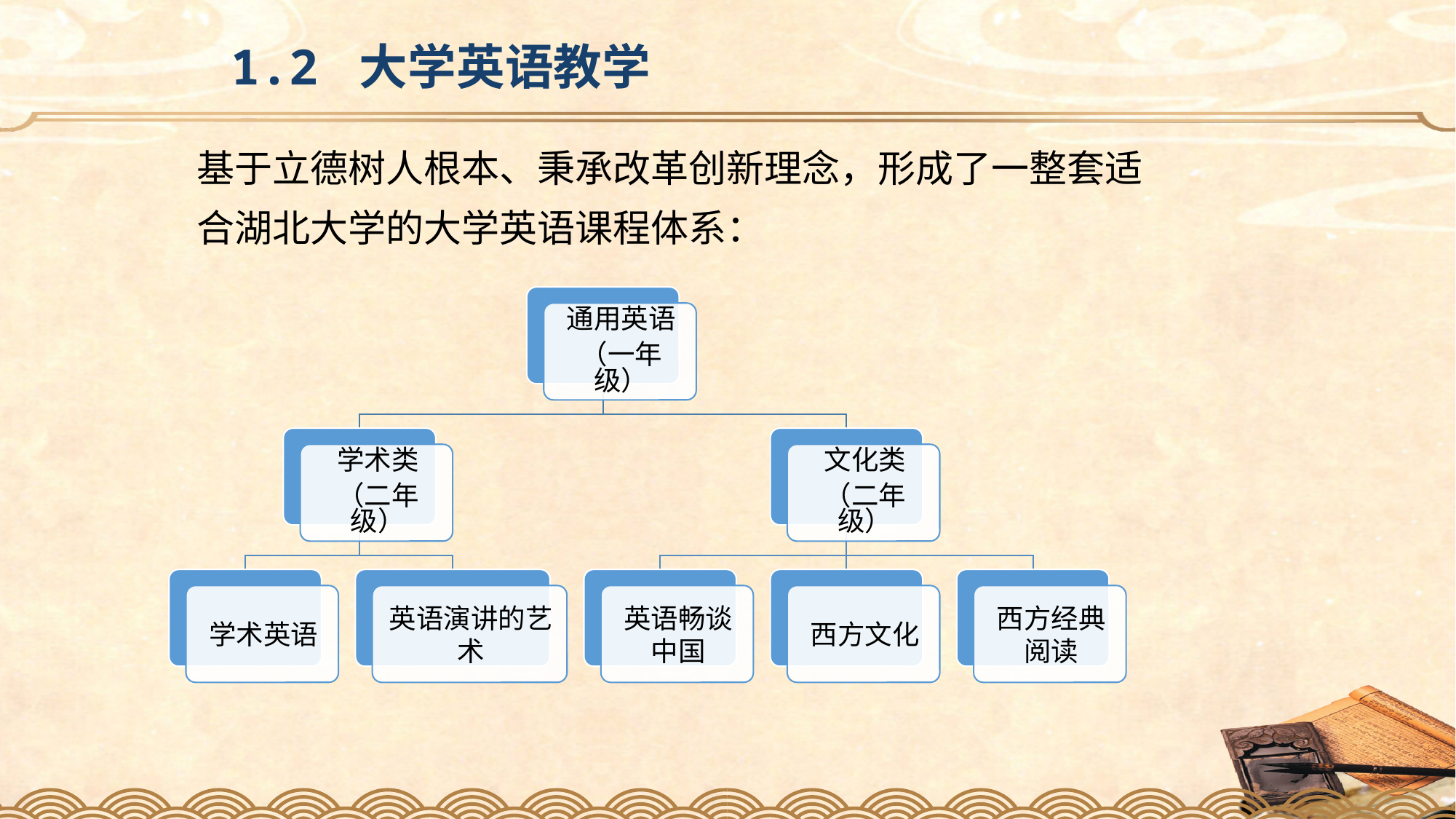

1.2 大学英语教学
基于立德树人根本、秉承改革创新理念，形成了一整套适合湖北大学的大学英语课程体系：

通用英语
（一年级）
学术类
（二年级）
学术英语
英语演讲的艺术
文化类
（二年级）
英语畅谈中国
西方文化
西方经典阅读